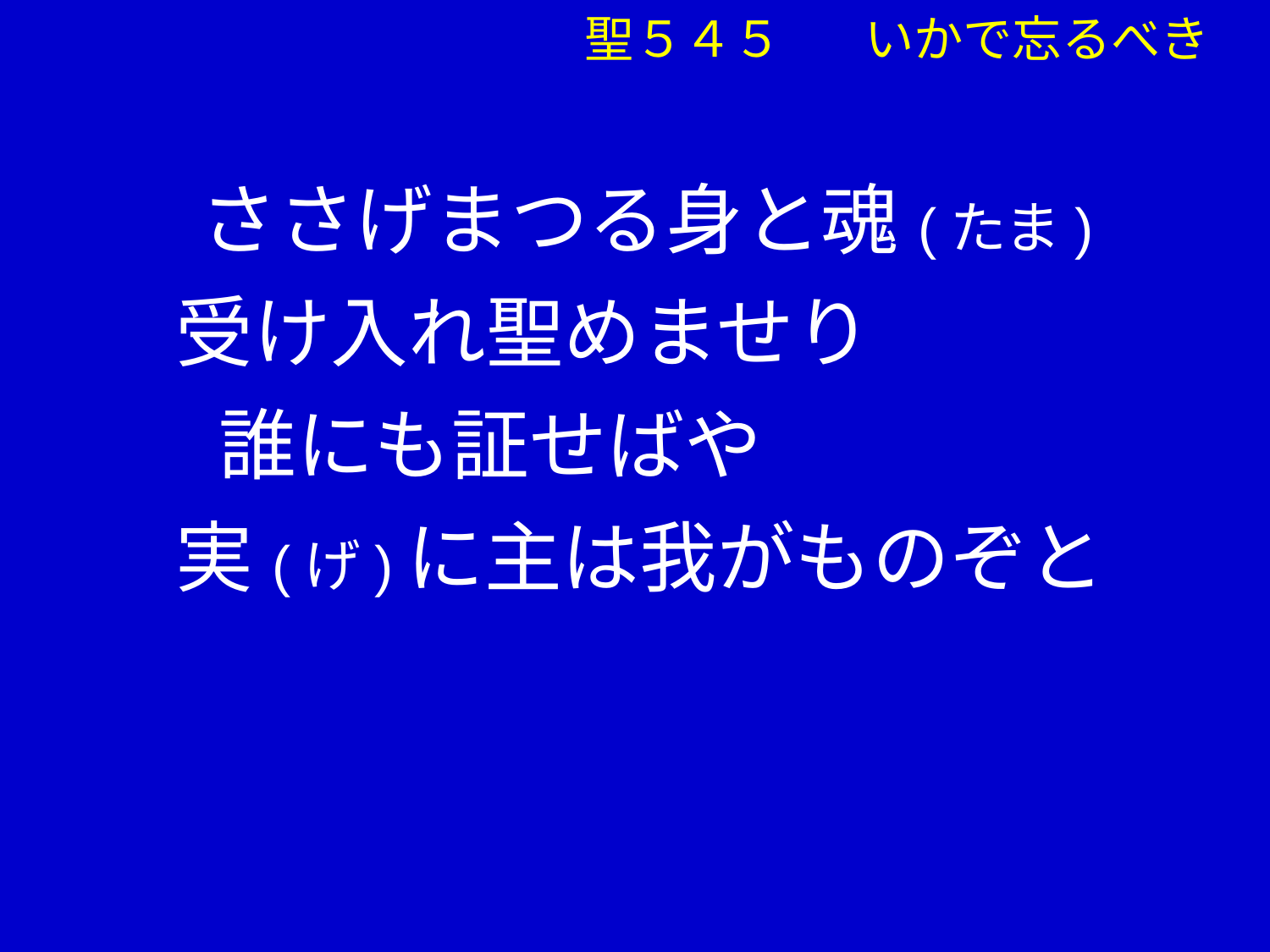

聖５４５   　いかで忘るべき
　 ささげまつる身と魂(たま)
   受け入れ聖めませり
 　誰にも証せばや
   実(げ)に主は我がものぞと